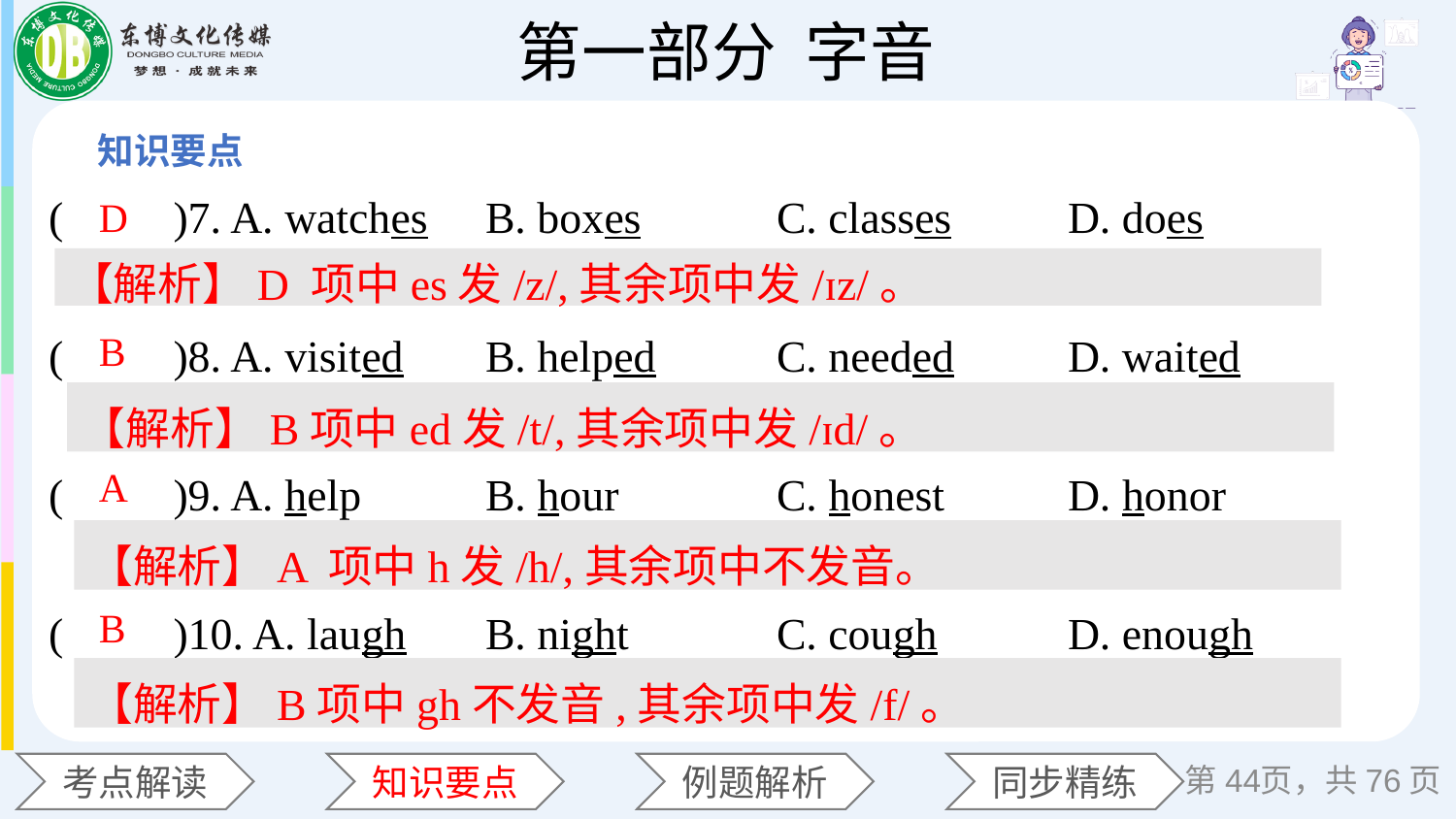

(　　)7. A. watches    	B. boxes    	C. classes    	D. does

(　　)8. A. visited    	B. helped    	C. needed    	D. waited

(　　)9. A. help    	B. hour    	C. honest    	D. honor

(　　)10. A. laugh    	B. night    	C. cough    	D. enough

D
【解析】D 项中es发/z/,其余项中发/ɪz/。
B
【解析】B项中ed发/t/,其余项中发/ɪd/。
A
【解析】A 项中h发/h/,其余项中不发音。
B
【解析】B项中gh不发音,其余项中发/f/。
第44页，共76页